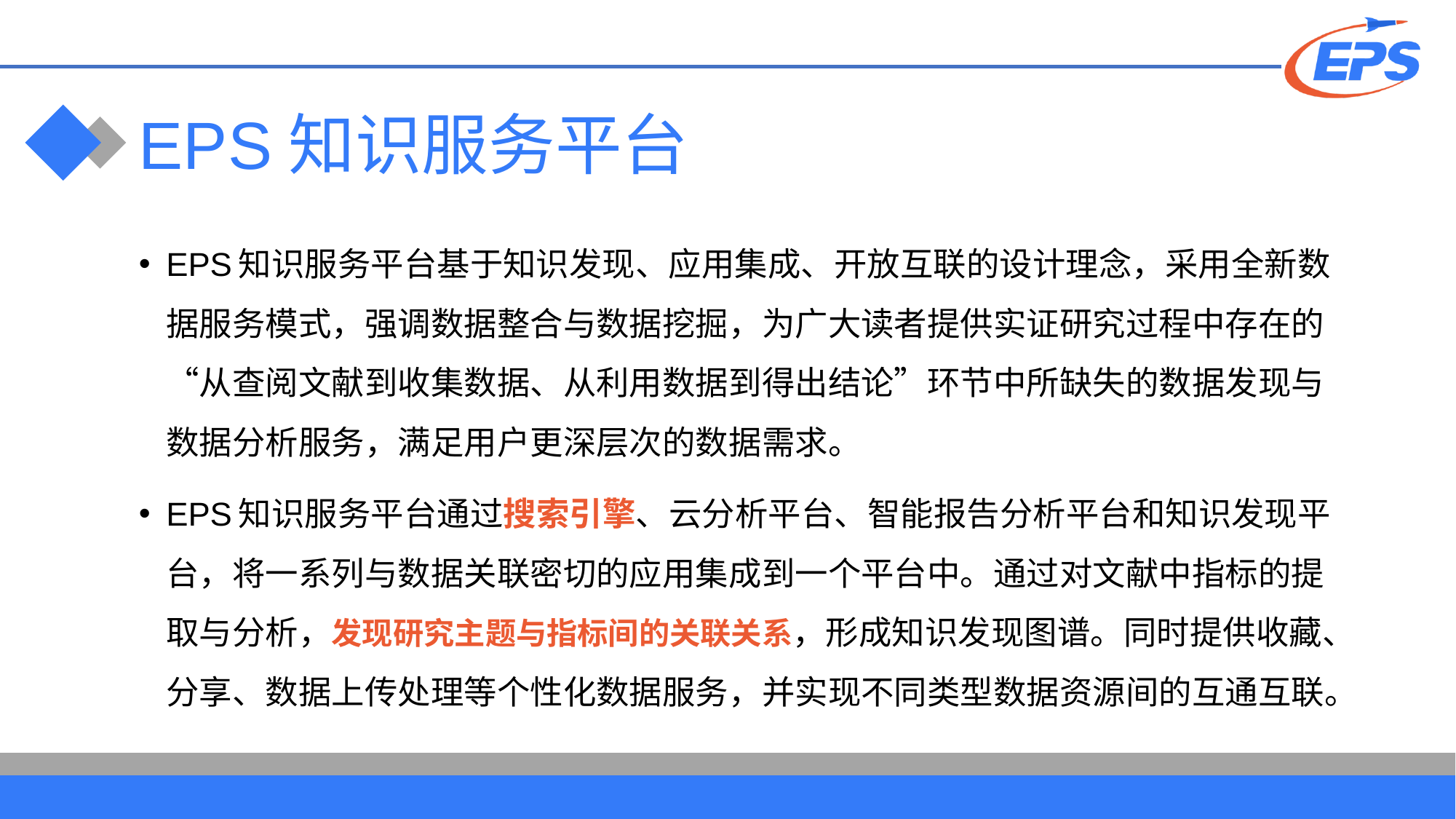

# EPS知识服务平台
EPS知识服务平台基于知识发现、应用集成、开放互联的设计理念，采用全新数据服务模式，强调数据整合与数据挖掘，为广大读者提供实证研究过程中存在的“从查阅文献到收集数据、从利用数据到得出结论”环节中所缺失的数据发现与数据分析服务，满足用户更深层次的数据需求。
EPS知识服务平台通过搜索引擎、云分析平台、智能报告分析平台和知识发现平台，将一系列与数据关联密切的应用集成到一个平台中。通过对文献中指标的提取与分析，发现研究主题与指标间的关联关系，形成知识发现图谱。同时提供收藏、分享、数据上传处理等个性化数据服务，并实现不同类型数据资源间的互通互联。